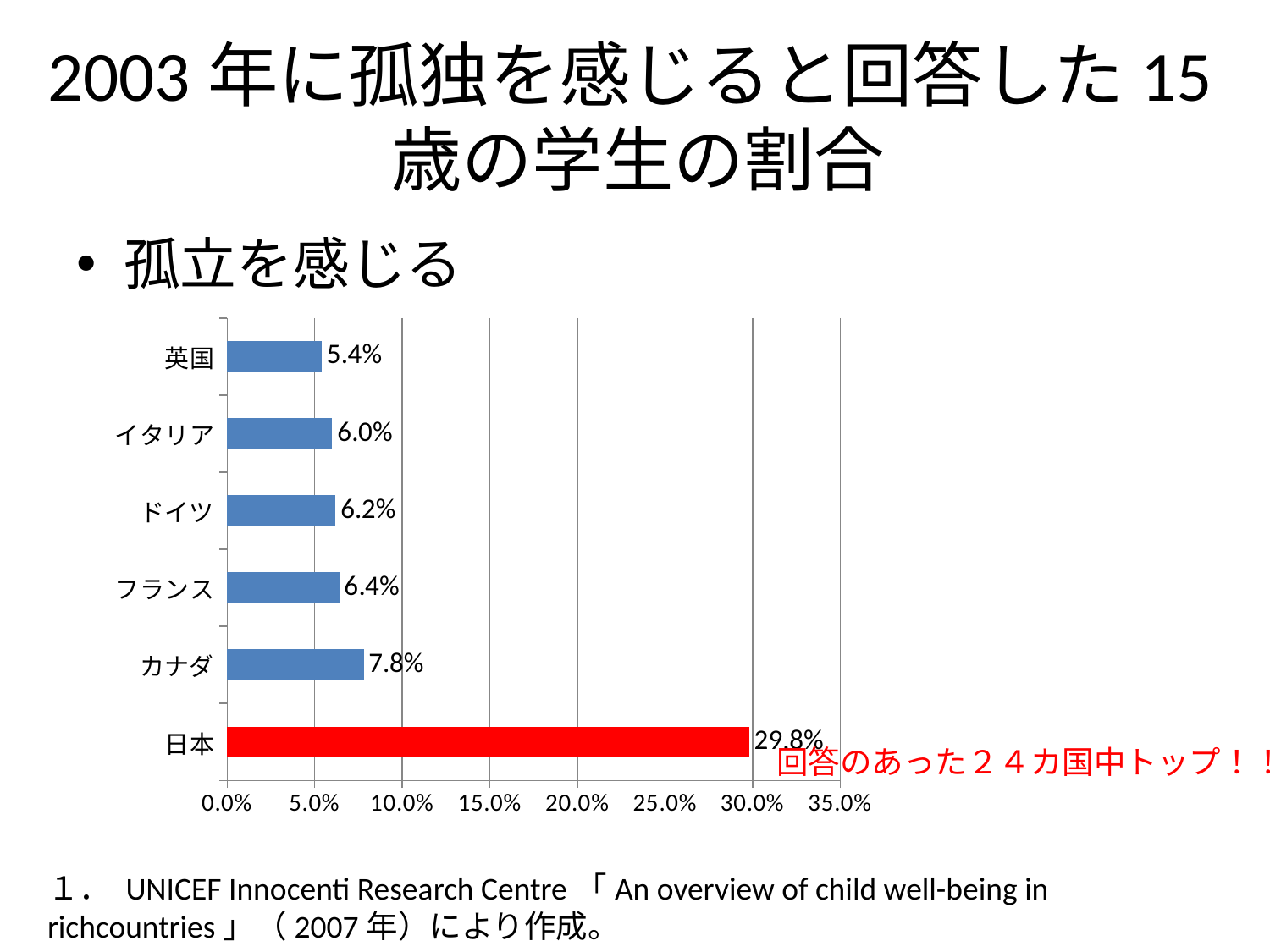

# 2003年に孤独を感じると回答した15歳の学生の割合
孤立を感じる

### Chart

| Category |  |
|---|---|
| 日本 | 0.298 |
| カナダ | 0.078 |
| フランス | 0.064 |
| ドイツ | 0.062 |
| イタリア | 0.06 |
| 英国 | 0.054 |
回答のあった２４カ国中トップ！！
１． UNICEF Innocenti Research Centre「An overview of child well-being in richcountries」（2007年）により作成。